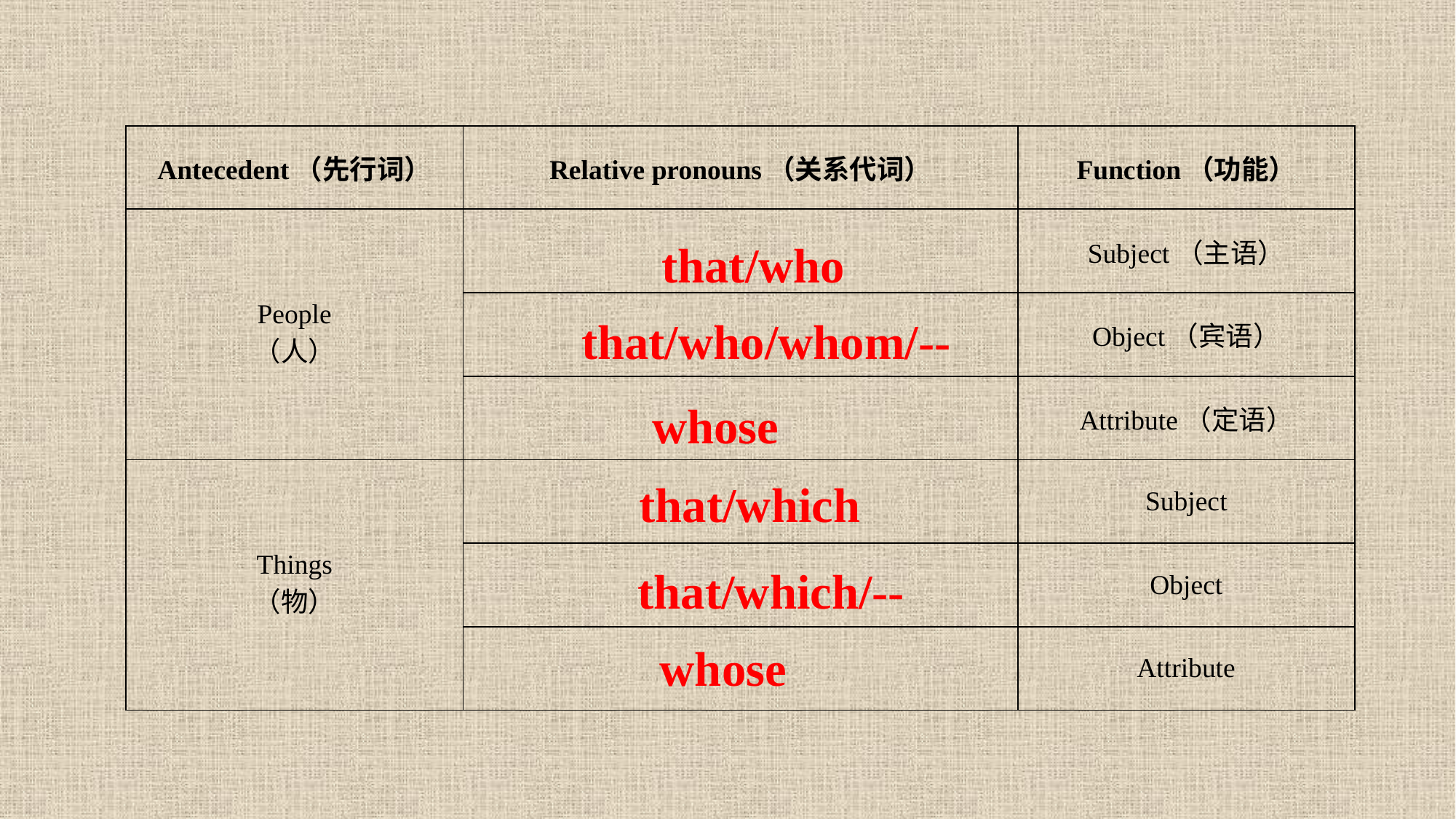

| Antecedent（先行词） | Relative pronouns（关系代词） | Function（功能） |
| --- | --- | --- |
| People （人） |  | Subject（主语） |
|  |  | Object（宾语） |
|  |  | Attribute（定语） |
| Things （物） |  | Subject |
|  |  | Object |
|  |  | Attribute |
that/who
that/who/whom/--
whose
that/which
that/which/--
whose